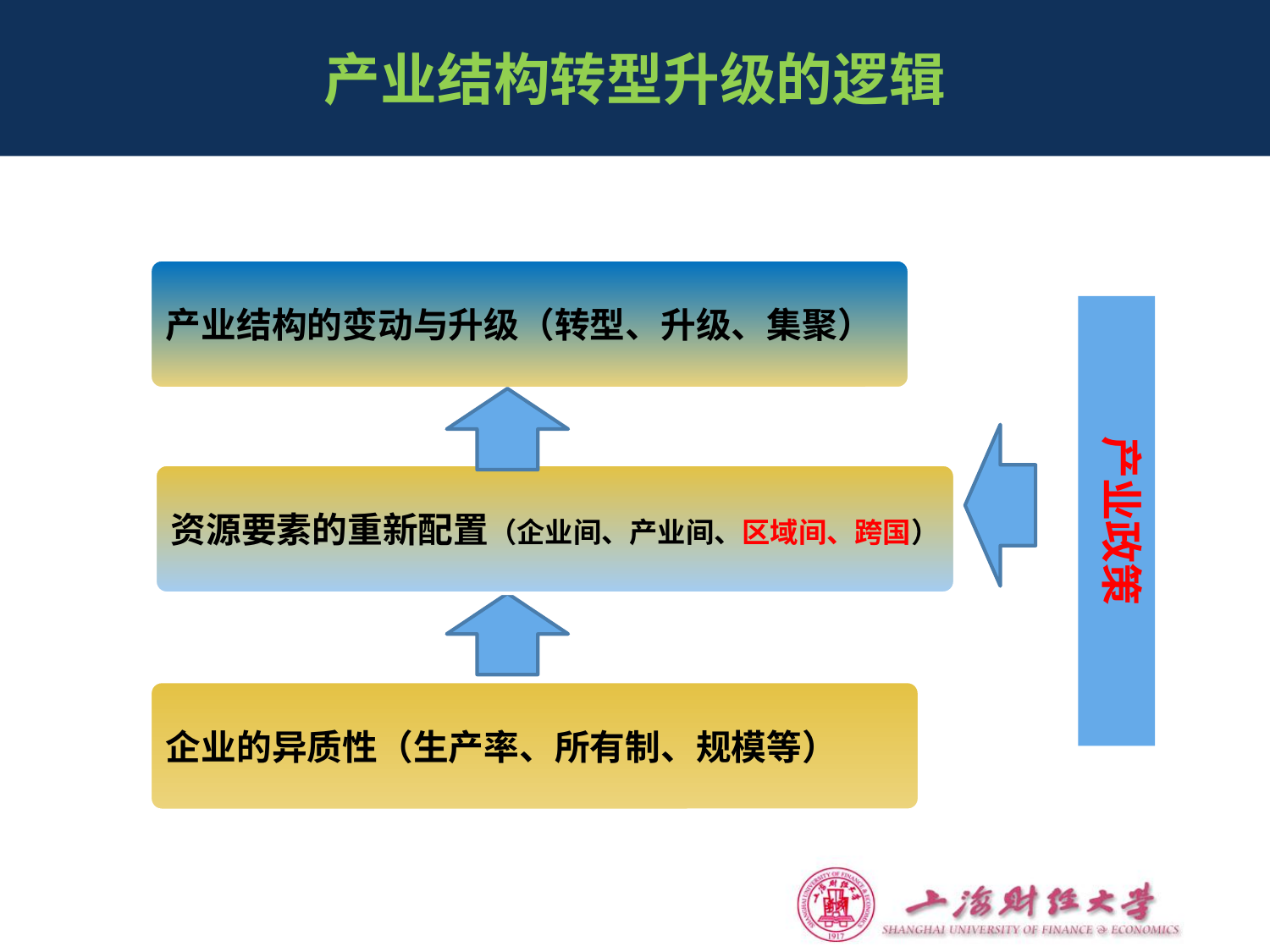

# 产业结构转型升级的逻辑
产业结构的变动与升级（转型、升级、集聚）
产业政策

资源要素的重新配置（企业间、产业间、区域间、跨国）

企业的异质性（生产率、所有制、规模等）